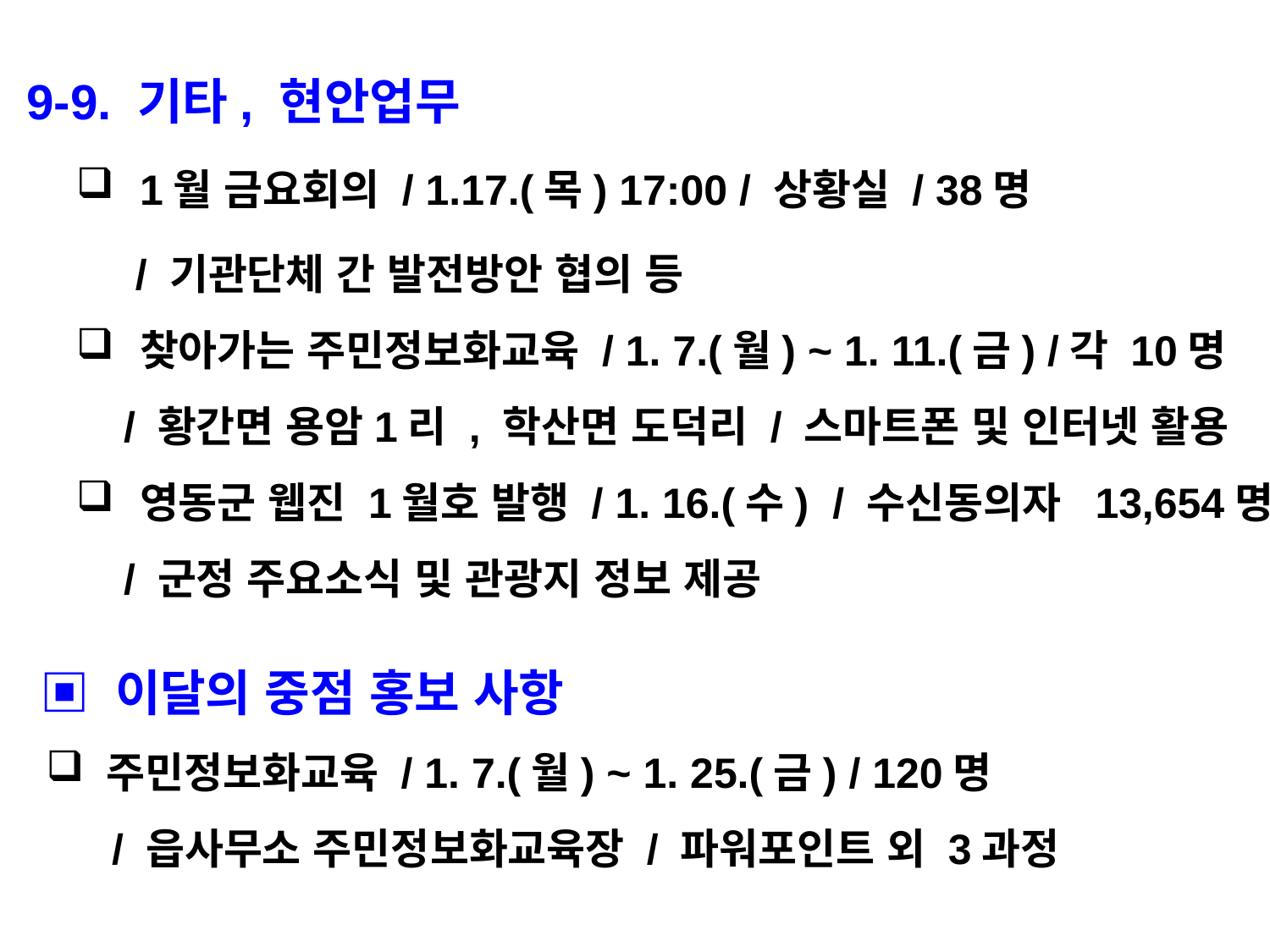

9-9. 기타, 현안업무
1월 금요회의 / 1.17.(목) 17:00 / 상황실 / 38명
     / 기관단체 간 발전방안 협의 등
찾아가는 주민정보화교육 / 1. 7.(월) ~ 1. 11.(금) /각 10명
    / 황간면 용암1리 , 학산면 도덕리 / 스마트폰 및 인터넷 활용
영동군 웹진 1월호 발행 / 1. 16.(수)  / 수신동의자  13,654명
    / 군정 주요소식 및 관광지 정보 제공

  ▣ 이달의 중점 홍보 사항
 주민정보화교육 / 1. 7.(월) ~ 1. 25.(금) / 120명
   / 읍사무소 주민정보화교육장 / 파워포인트 외 3과정